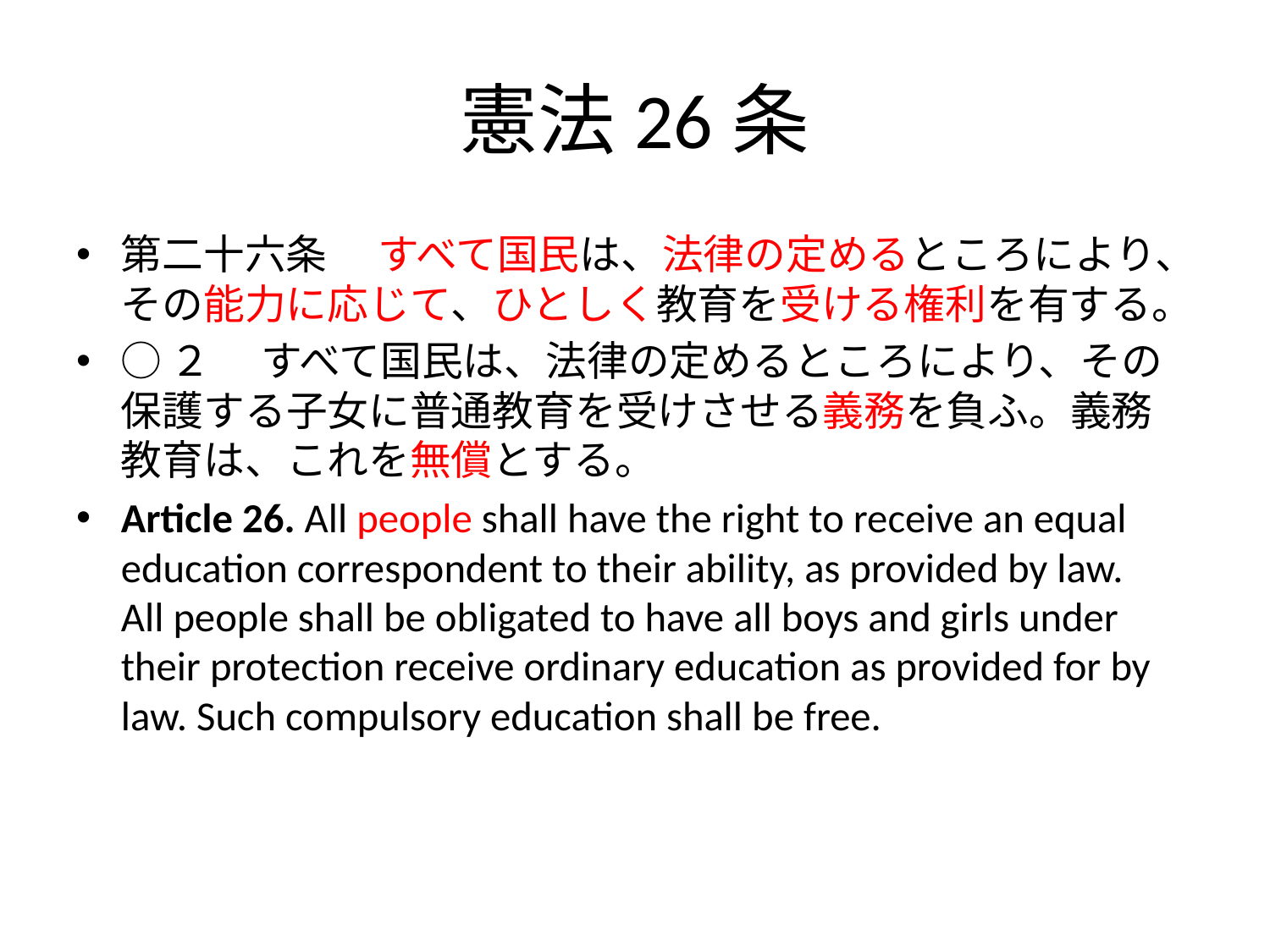

# 憲法26条
第二十六条 　すべて国民は、法律の定めるところにより、その能力に応じて、ひとしく教育を受ける権利を有する。
○２ 　すべて国民は、法律の定めるところにより、その保護する子女に普通教育を受けさせる義務を負ふ。義務教育は、これを無償とする。
Article 26. All people shall have the right to receive an equal education correspondent to their ability, as provided by law.
All people shall be obligated to have all boys and girls under their protection receive ordinary education as provided for by law. Such compulsory education shall be free.